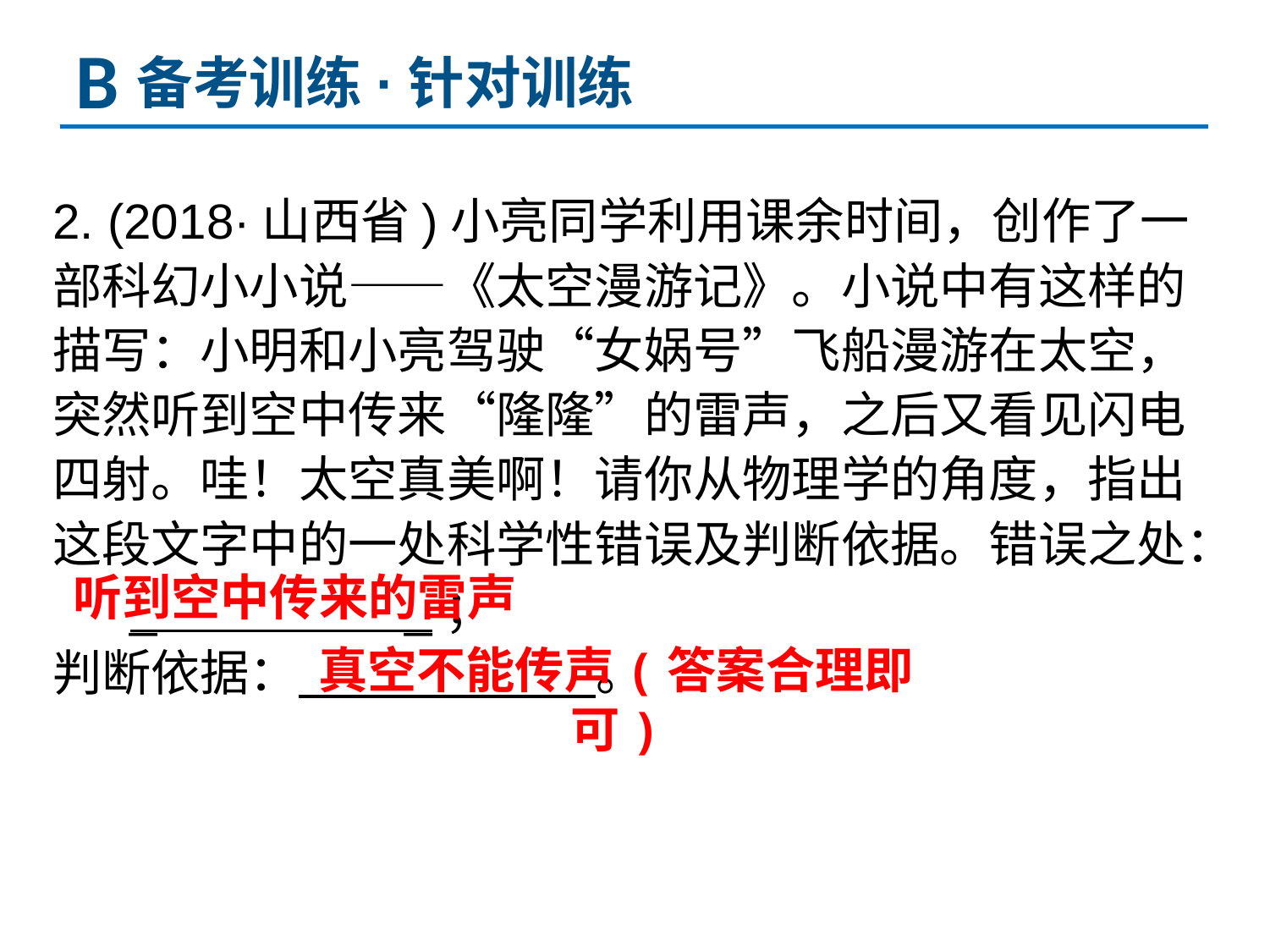

B
备考训练·针对训练
2. (2018·山西省)小亮同学利用课余时间，创作了一部科幻小小说——《太空漫游记》。小说中有这样的描写：小明和小亮驾驶“女娲号”飞船漫游在太空，突然听到空中传来“隆隆”的雷声，之后又看见闪电四射。哇！太空真美啊！请你从物理学的角度，指出这段文字中的一处科学性错误及判断依据。错误之处：      _                  _；
判断依据：                           。
听到空中传来的雷声
真空不能传声(答案合理即可)